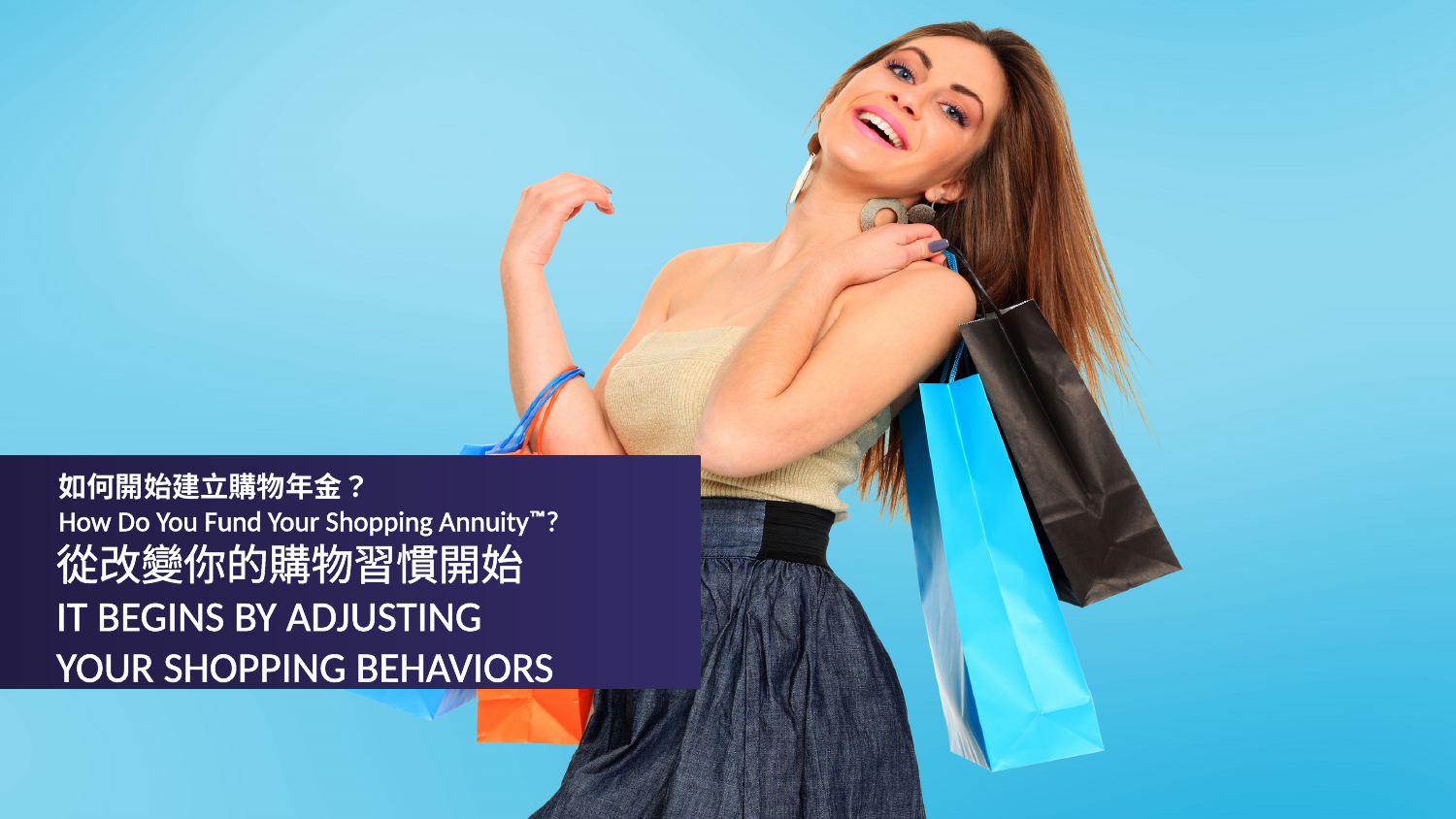

如何開始建立購物年金？
How Do You Fund Your Shopping Annuity™?
從改變你的購物習慣開始
It Begins by Adjusting
Your Shopping Behaviors